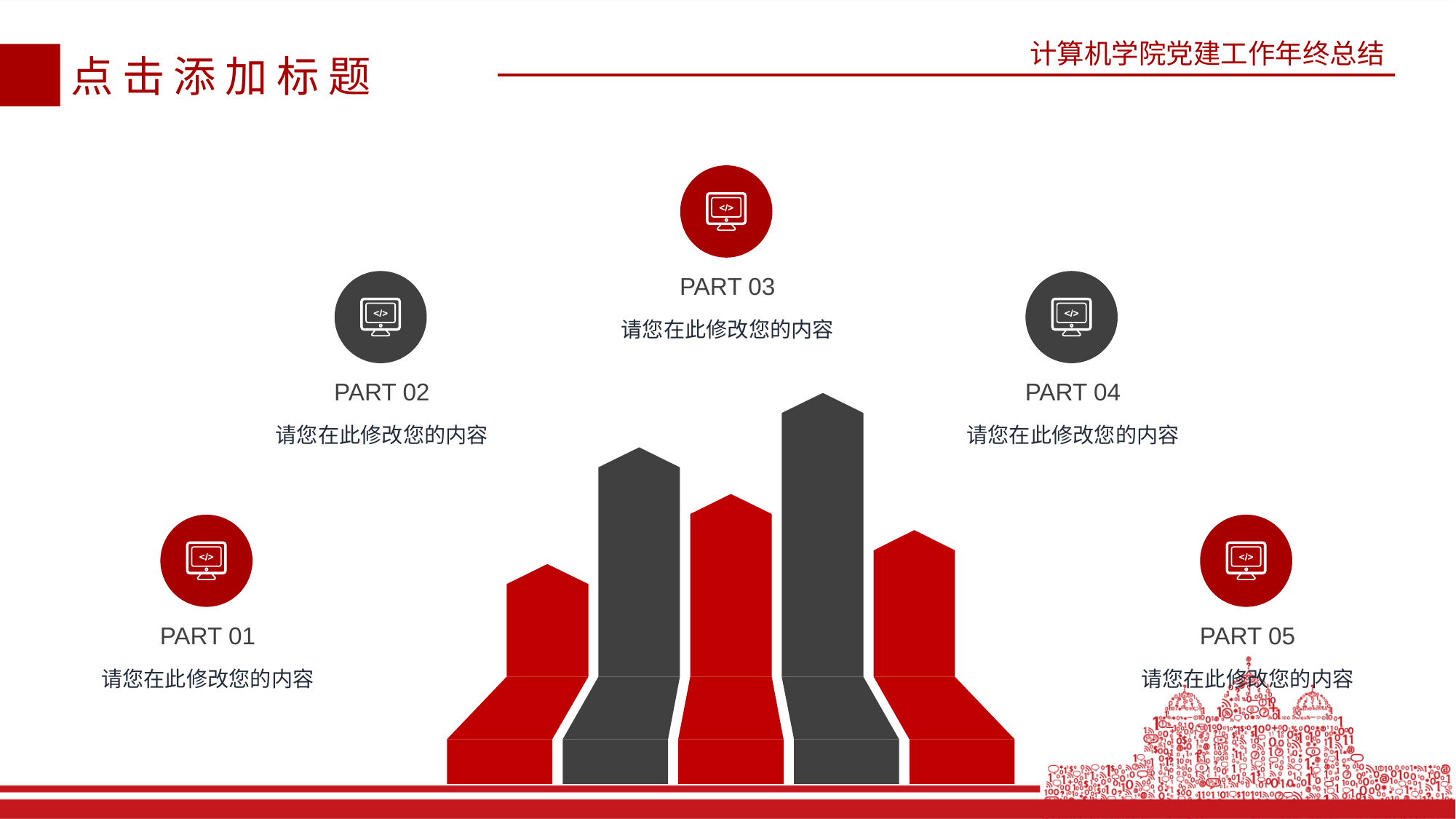

计算机学院党建工作年终总结

点击添加标题

PART 03
请您在此修改您的内容

PART 02
请您在此修改您的内容

PART 04
请您在此修改您的内容

PART 01
请您在此修改您的内容

PART 05
请您在此修改您的内容